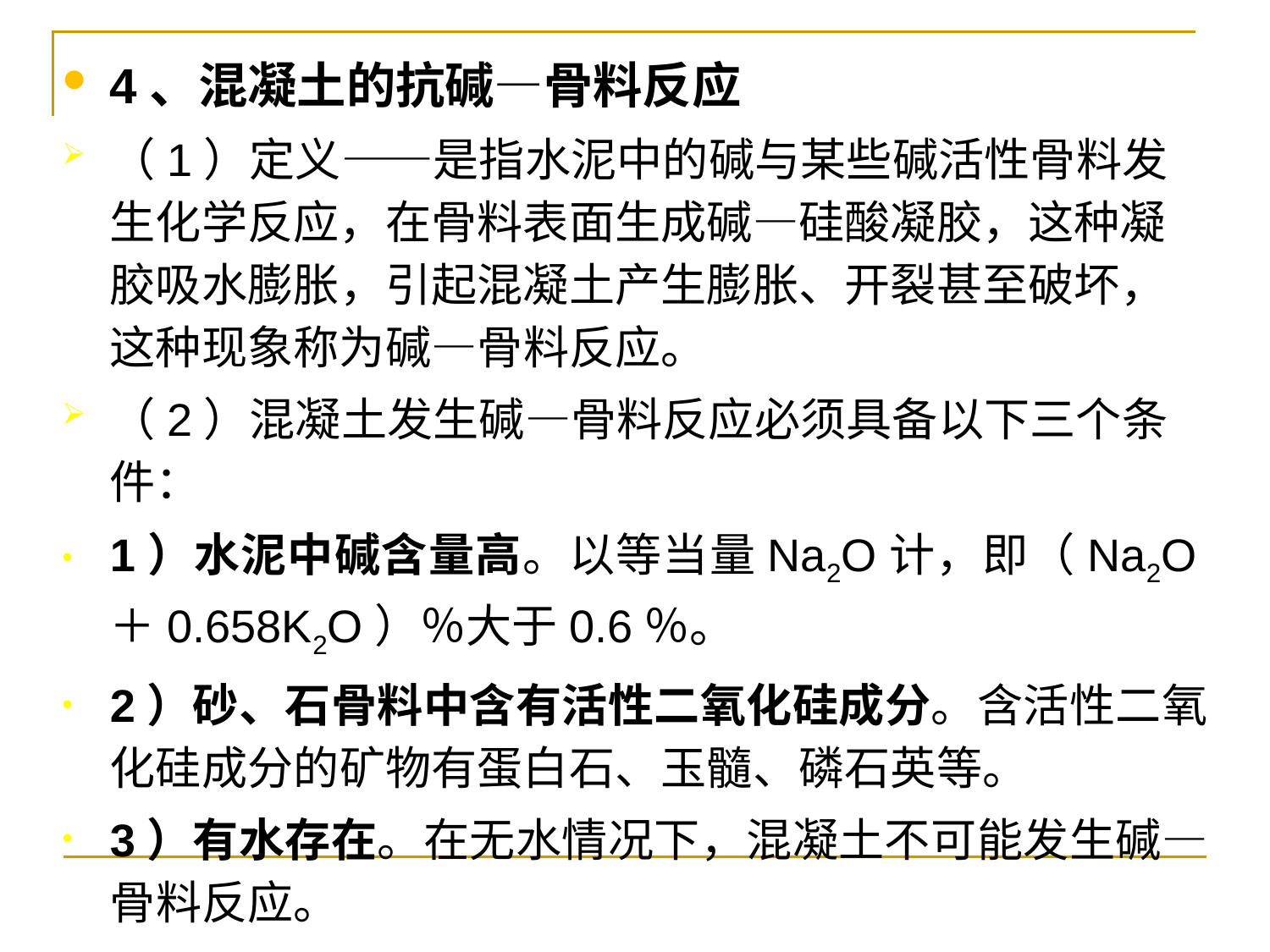

# 4、混凝土的抗碱—骨料反应
（1）定义——是指水泥中的碱与某些碱活性骨料发生化学反应，在骨料表面生成碱—硅酸凝胶，这种凝胶吸水膨胀，引起混凝土产生膨胀、开裂甚至破坏，这种现象称为碱—骨料反应。
（2）混凝土发生碱—骨料反应必须具备以下三个条件：
1）水泥中碱含量高。以等当量Na2O计，即（Na2O＋0.658K2O）％大于0.6％。
2）砂、石骨料中含有活性二氧化硅成分。含活性二氧化硅成分的矿物有蛋白石、玉髓、磷石英等。
3）有水存在。在无水情况下，混凝土不可能发生碱—骨料反应。